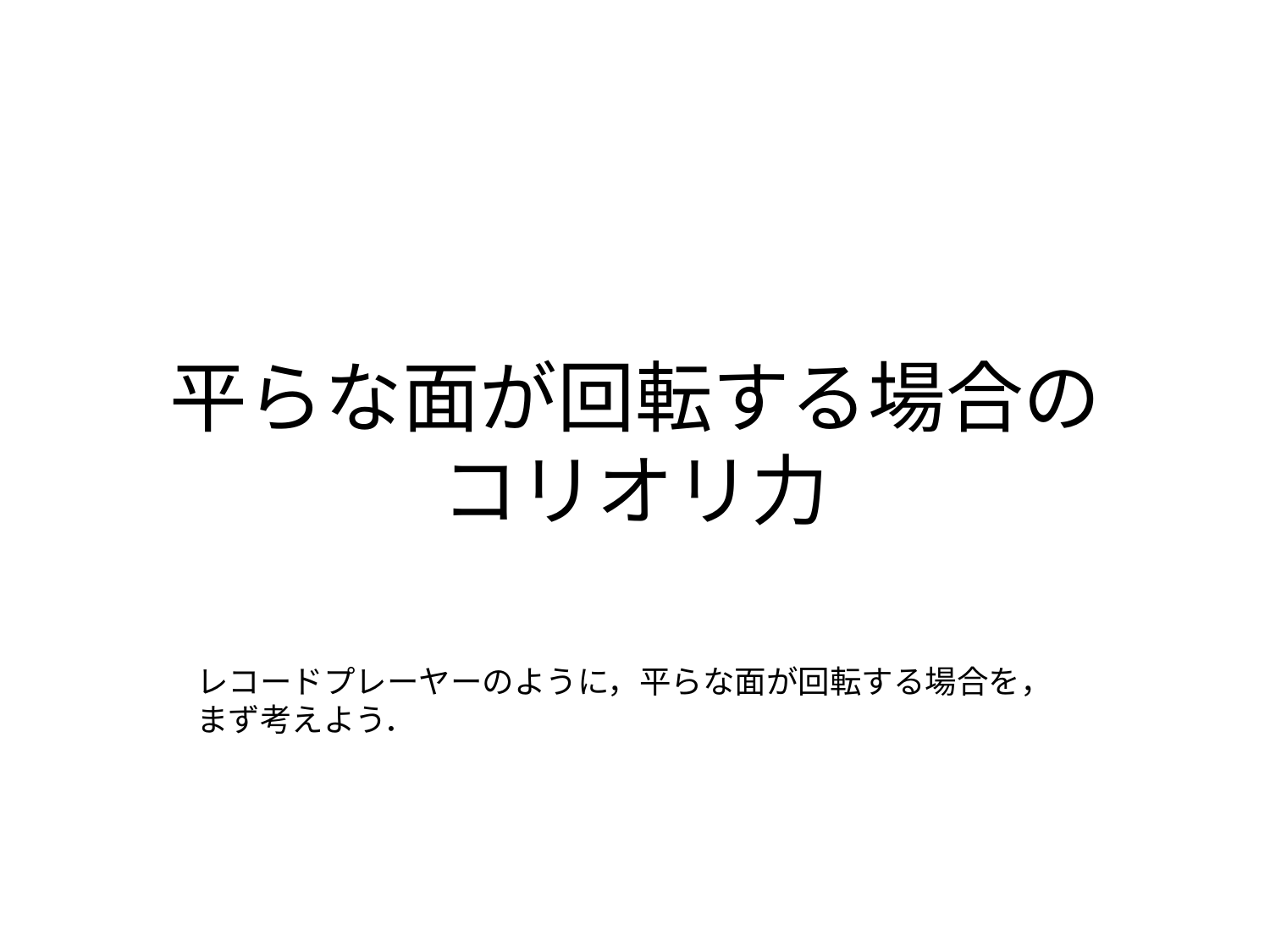

# 平らな面が回転する場合の コリオリ力
レコードプレーヤーのように，平らな面が回転する場合を，
まず考えよう．